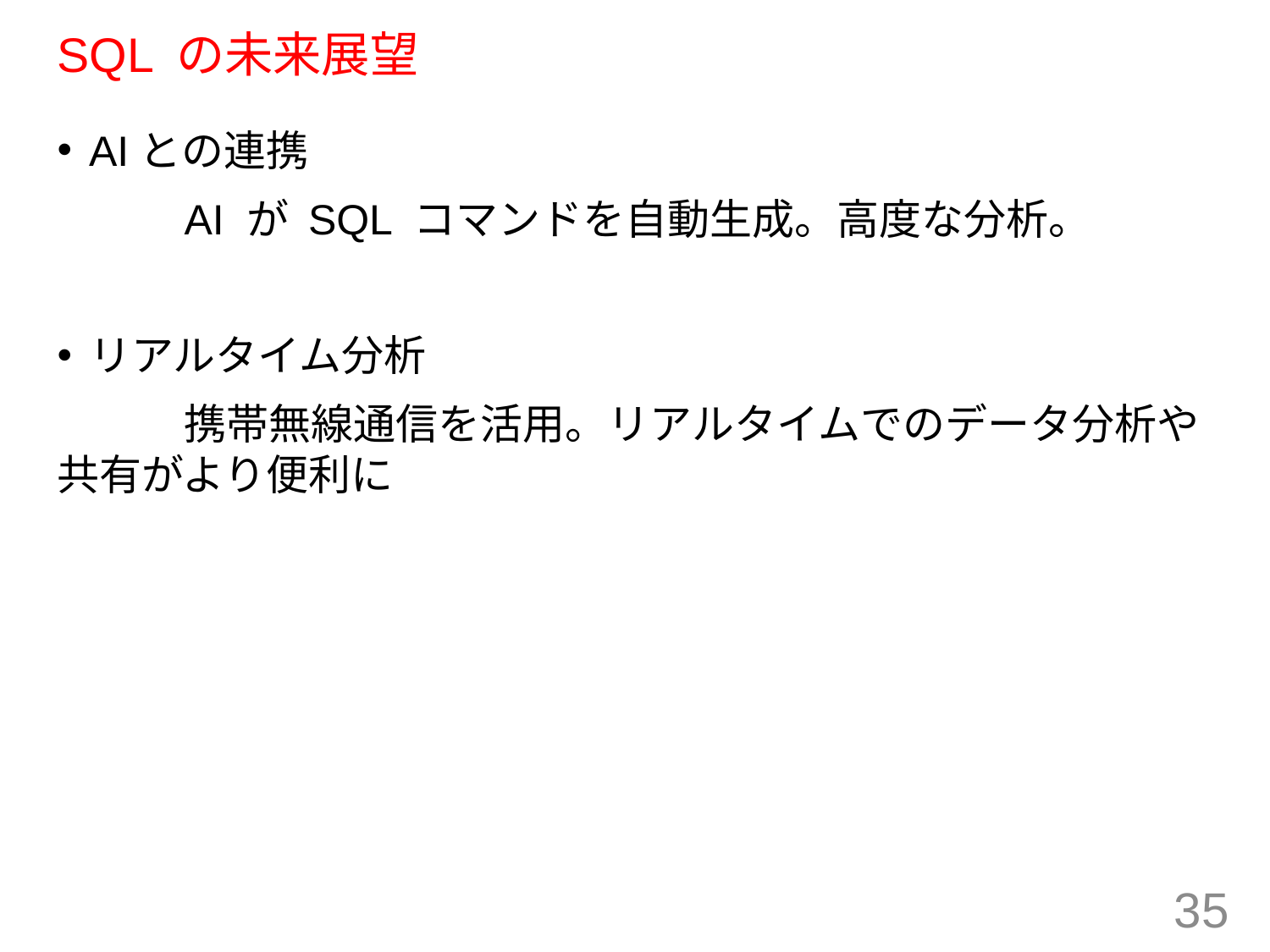

# SQL の未来展望
AIとの連携
	AI が SQL コマンドを自動生成。高度な分析。

リアルタイム分析
	携帯無線通信を活用。リアルタイムでのデータ分析や	共有がより便利に
35